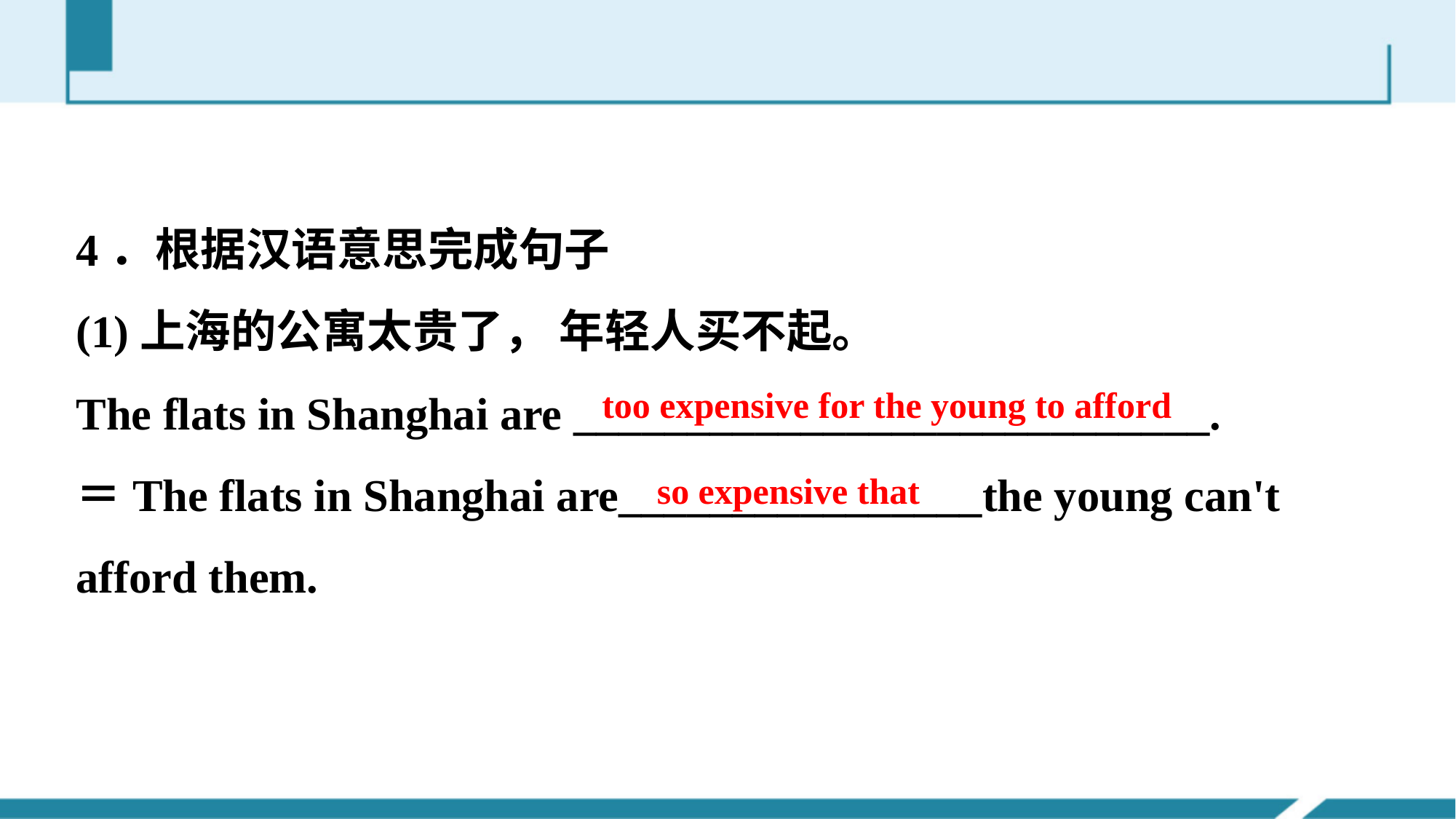

4．根据汉语意思完成句子
(1)上海的公寓太贵了， 年轻人买不起。
The flats in Shanghai are ____________________________.
＝The flats in Shanghai are________________the young can't afford them.
too expensive for the young to afford
so expensive that